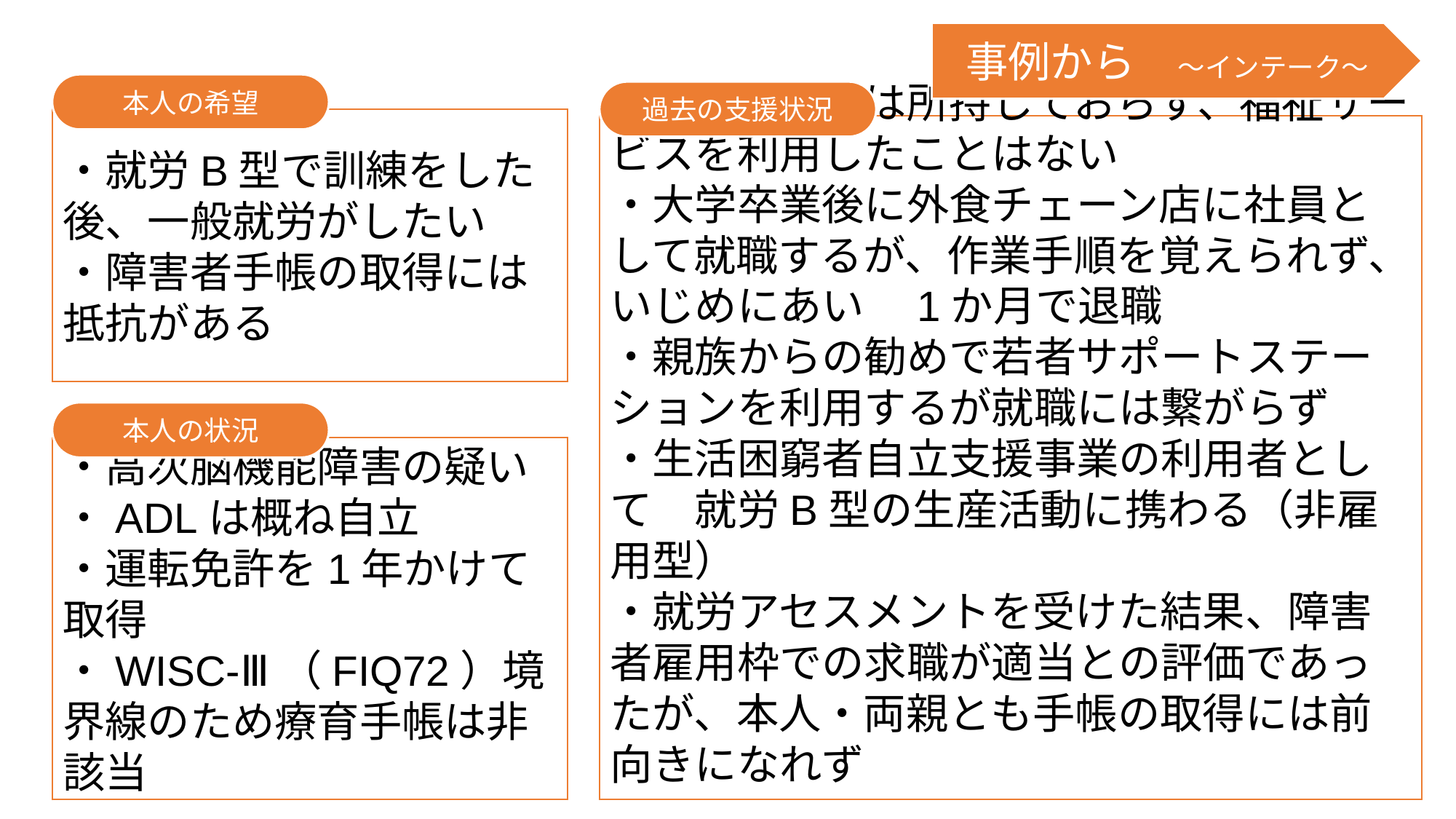

事例から　～インテーク～
本人の希望
過去の支援状況
・就労B型で訓練をした後、一般就労がしたい
・障害者手帳の取得には抵抗がある
・障害者手帳は所持しておらず、福祉サービスを利用したことはない
・大学卒業後に外食チェーン店に社員として就職するが、作業手順を覚えられず、いじめにあい　1か月で退職
・親族からの勧めで若者サポートステーションを利用するが就職には繋がらず
・生活困窮者自立支援事業の利用者として　就労B型の生産活動に携わる（非雇用型）
・就労アセスメントを受けた結果、障害者雇用枠での求職が適当との評価であったが、本人・両親とも手帳の取得には前向きになれず
本人の状況
・高次脳機能障害の疑い
・ADLは概ね自立
・運転免許を1年かけて取得
・WISC-Ⅲ（FIQ72）境界線のため療育手帳は非該当